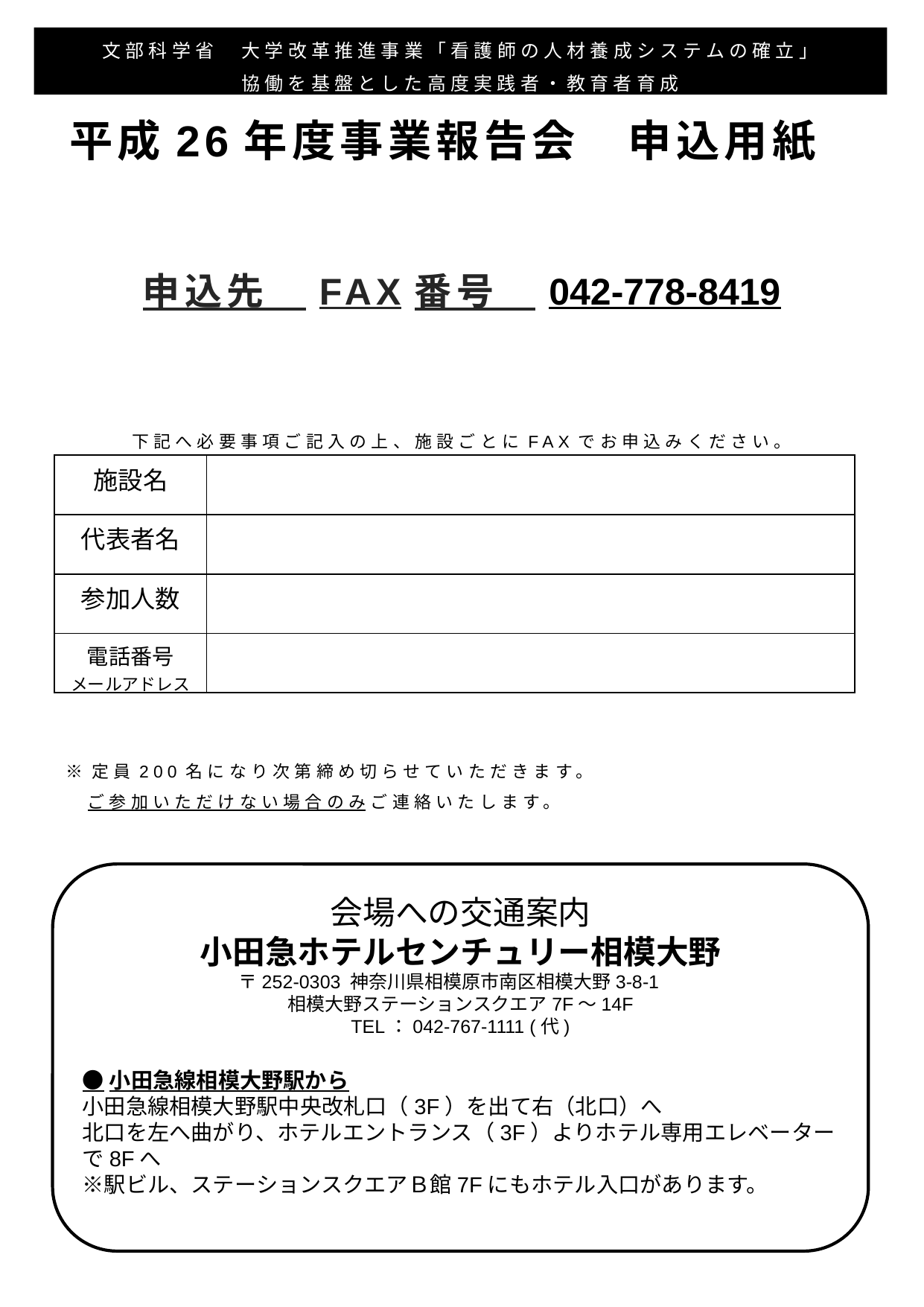

文部科学省　大学改革推進事業「看護師の人材養成システムの確立」
協働を基盤とした高度実践者・教育者育成
平成26年度事業報告会　申込用紙
申込先　FAX番号　042-778-8419
下記へ必要事項ご記入の上、施設ごとにFAXでお申込みください。
| 施設名 |  |
| --- | --- |
| 代表者名 |  |
| 参加人数 |  |
| 電話番号 メールアドレス |  |
※定員200名になり次第締め切らせていただきます。
　ご参加いただけない場合のみご連絡いたします。
会場への交通案内
小田急ホテルセンチュリー相模大野
〒252-0303 神奈川県相模原市南区相模大野3-8-1
相模大野ステーションスクエア7F～14F
TEL：042-767-1111 (代)

●小田急線相模大野駅から
小田急線相模大野駅中央改札口（3F）を出て右（北口）へ
北口を左へ曲がり、ホテルエントランス（3F）よりホテル専用エレベーターで8Fへ
※駅ビル、ステーションスクエアＢ館7Fにもホテル入口があります。